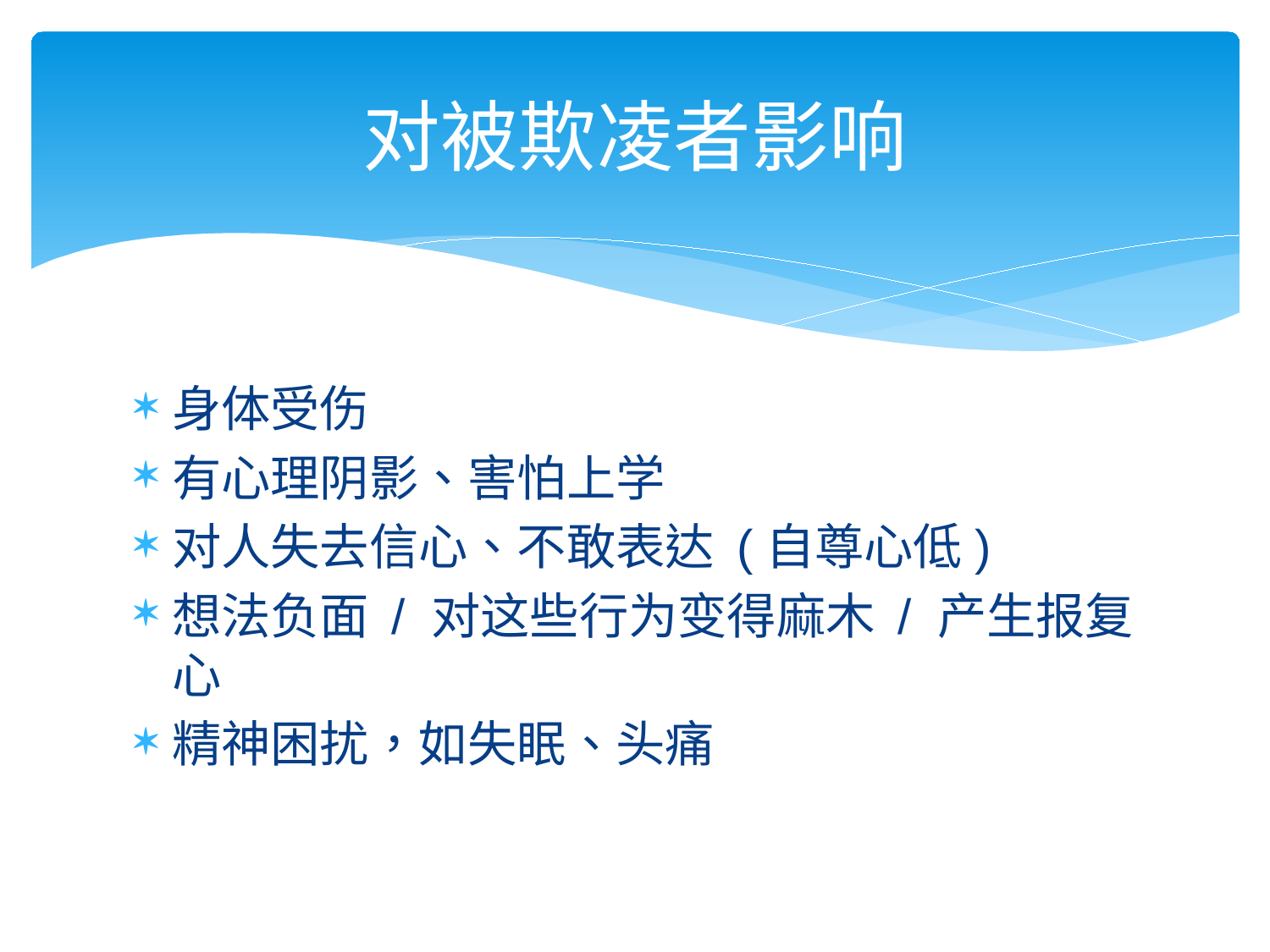

# 对被欺凌者影响
身体受伤
有心理阴影、害怕上学
对人失去信心、不敢表达 (自尊心低)
想法负面 / 对这些行为变得麻木 / 产生报复心
精神困扰，如失眠、头痛